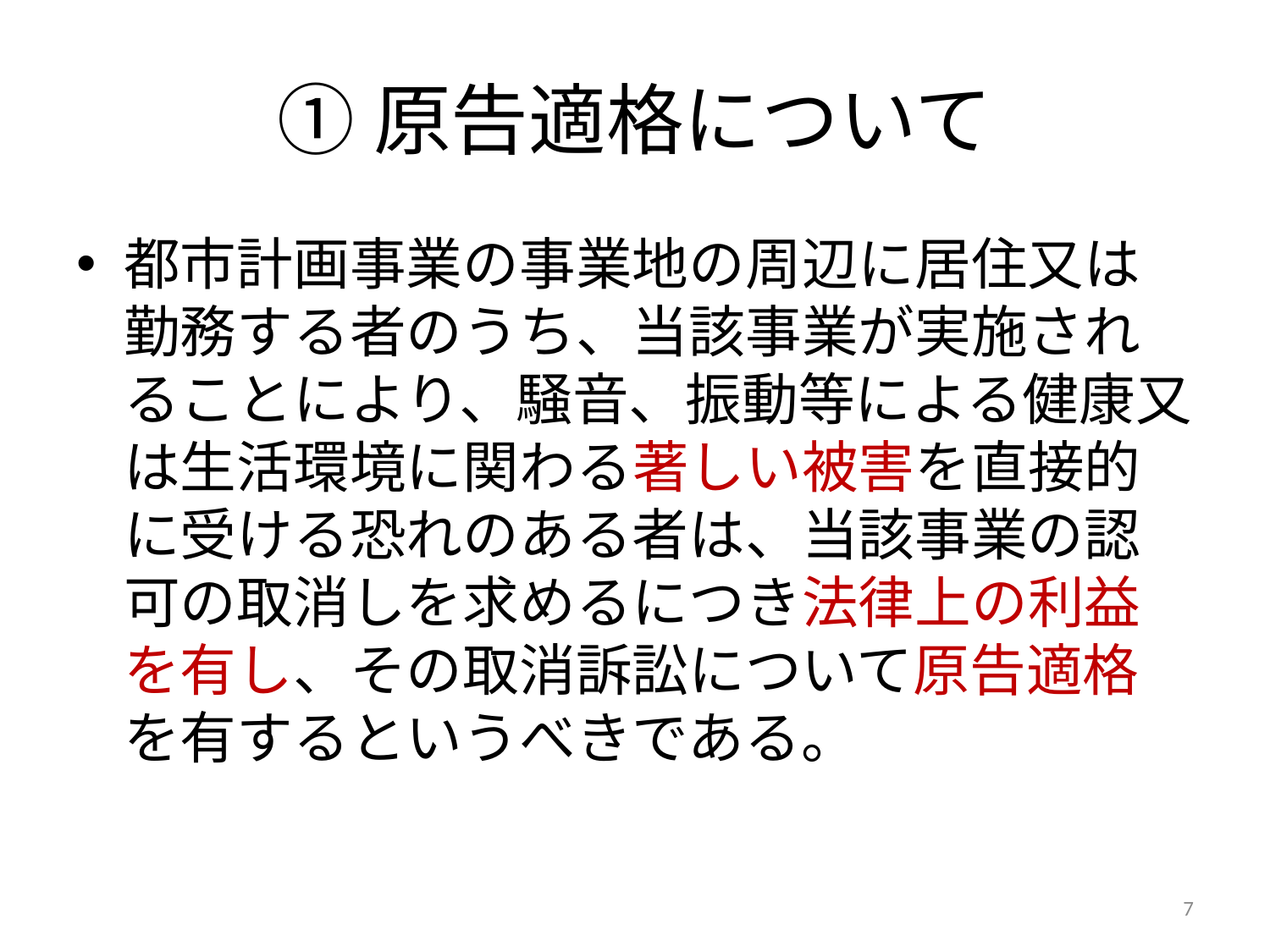

# ①原告適格について
都市計画事業の事業地の周辺に居住又は勤務する者のうち、当該事業が実施されることにより、騒音、振動等による健康又は生活環境に関わる著しい被害を直接的に受ける恐れのある者は、当該事業の認可の取消しを求めるにつき法律上の利益を有し、その取消訴訟について原告適格を有するというべきである。

7